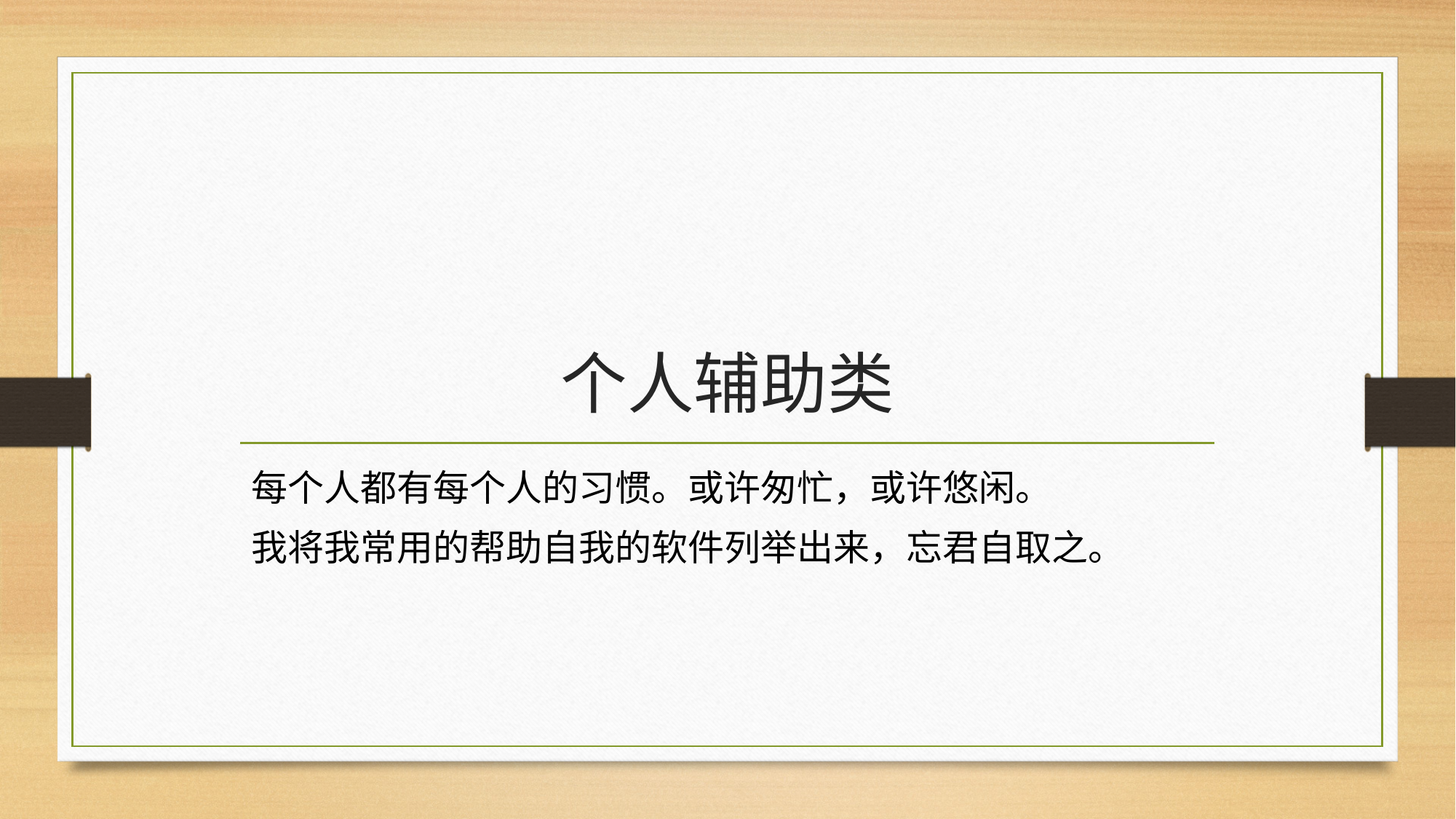

# 个人辅助类
每个人都有每个人的习惯。或许匆忙，或许悠闲。
我将我常用的帮助自我的软件列举出来，忘君自取之。